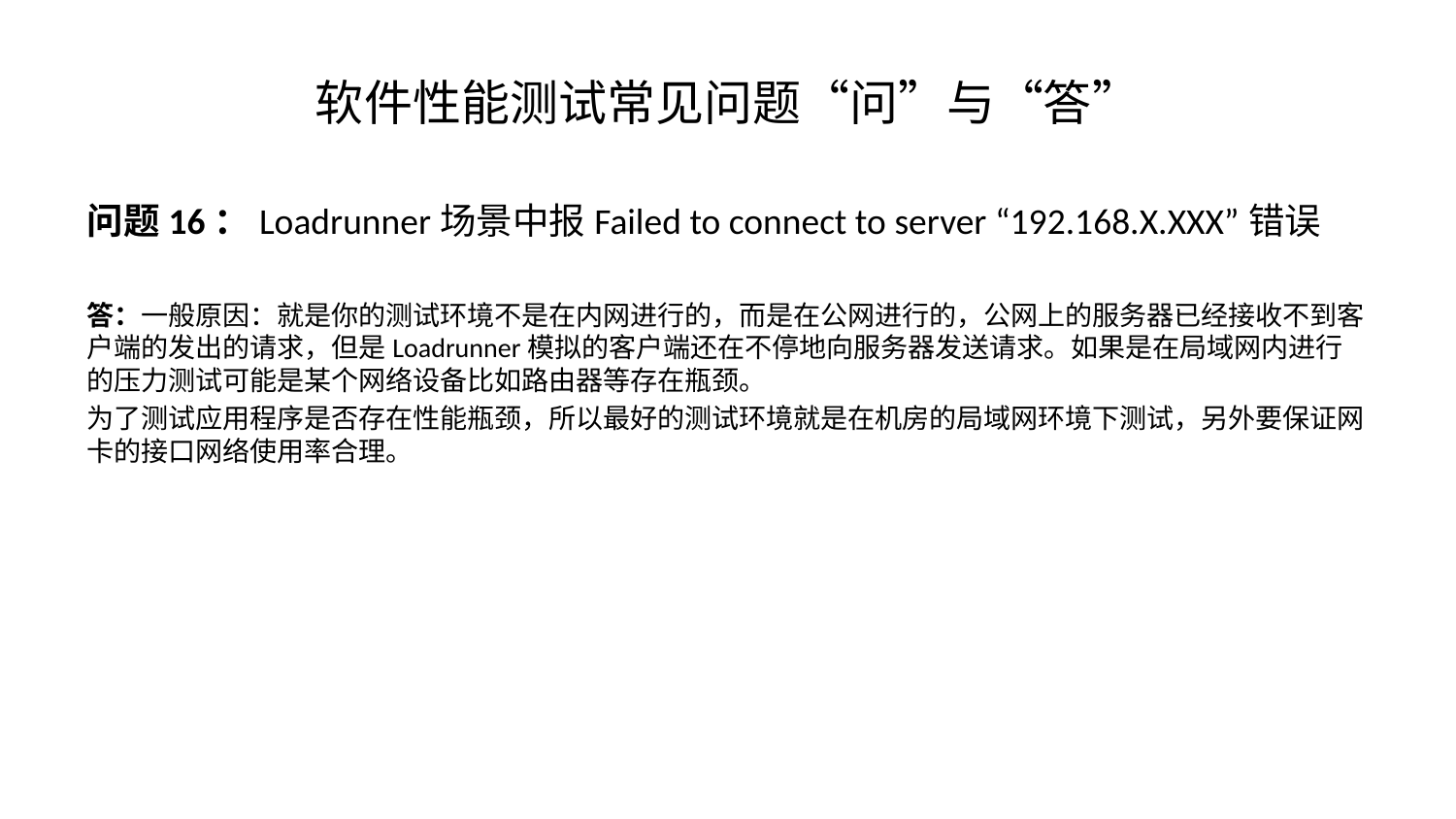

# 软件性能测试常见问题“问”与“答”
问题16：Loadrunner场景中报Failed to connect to server “192.168.X.XXX”错误

答：一般原因：就是你的测试环境不是在内网进行的，而是在公网进行的，公网上的服务器已经接收不到客户端的发出的请求，但是Loadrunner模拟的客户端还在不停地向服务器发送请求。如果是在局域网内进行的压力测试可能是某个网络设备比如路由器等存在瓶颈。
为了测试应用程序是否存在性能瓶颈，所以最好的测试环境就是在机房的局域网环境下测试，另外要保证网卡的接口网络使用率合理。